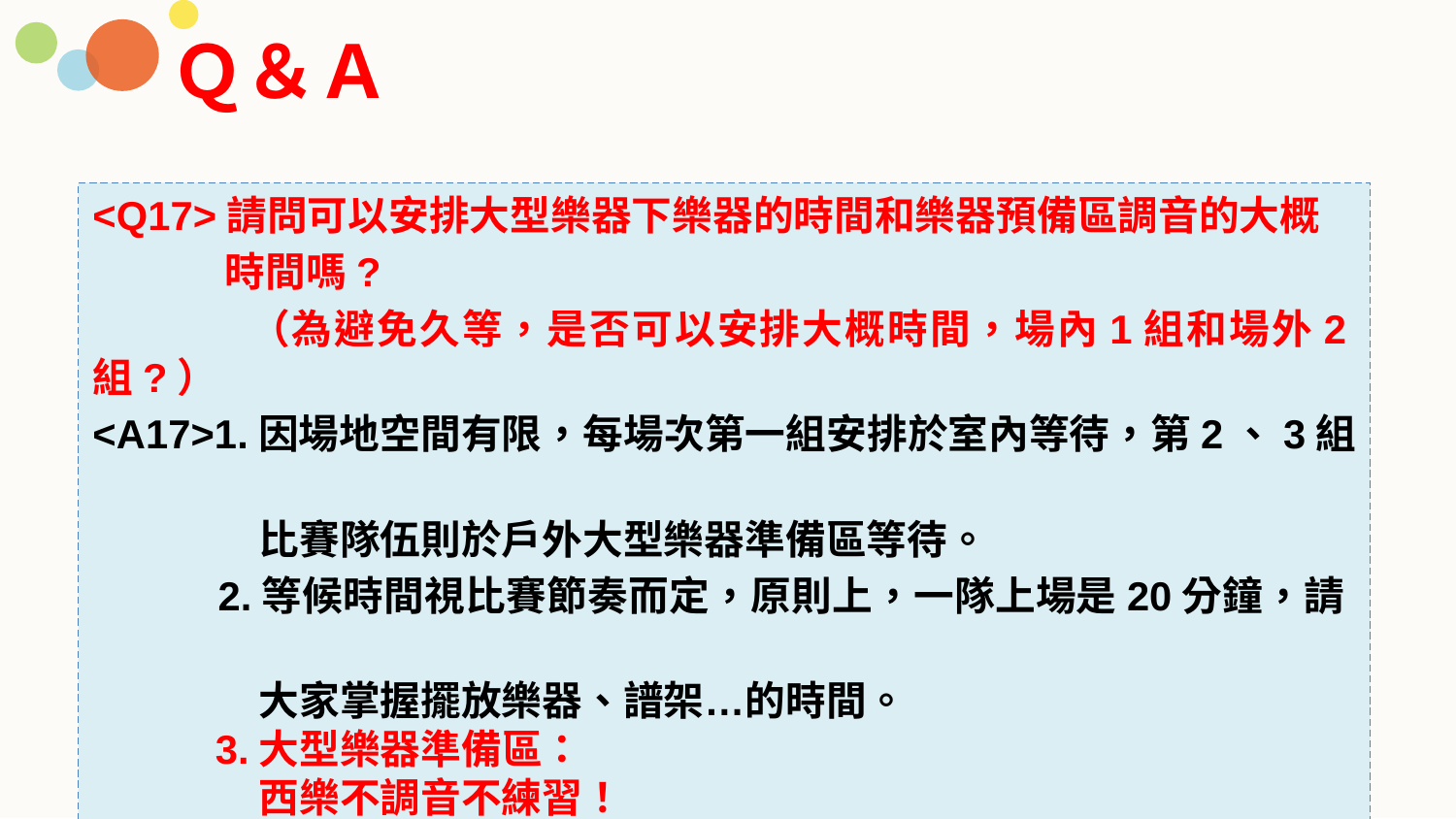

Ｑ＆Ａ

<Q17>請問可以安排大型樂器下樂器的時間和樂器預備區調音的大概
           時間嗎?
           （為避免久等，是否可以安排大概時間，場內1組和場外2組?）
<A17>1.因場地空間有限，每場次第一組安排於室內等待，第2、3組
              比賽隊伍則於戶外大型樂器準備區等待。
           2.等候時間視比賽節奏而定，原則上，一隊上場是20分鐘，請
              大家掌握擺放樂器、譜架…的時間。
           3.大型樂器準備區：
              西樂不調音不練習！
              國樂可調音不練習！